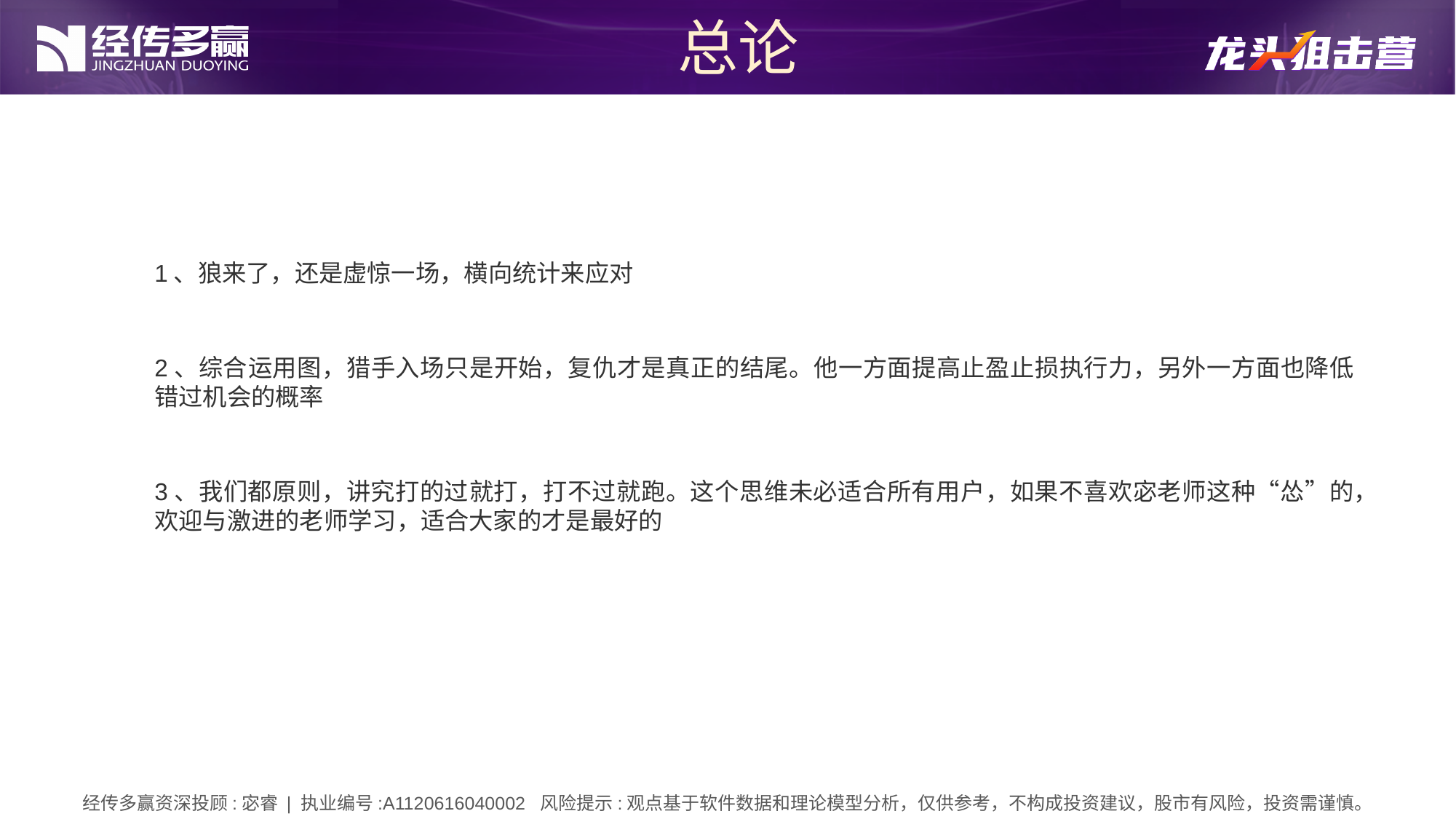

总论
1、狼来了，还是虚惊一场，横向统计来应对

2、综合运用图，猎手入场只是开始，复仇才是真正的结尾。他一方面提高止盈止损执行力，另外一方面也降低错过机会的概率

3、我们都原则，讲究打的过就打，打不过就跑。这个思维未必适合所有用户，如果不喜欢宓老师这种“怂”的，欢迎与激进的老师学习，适合大家的才是最好的